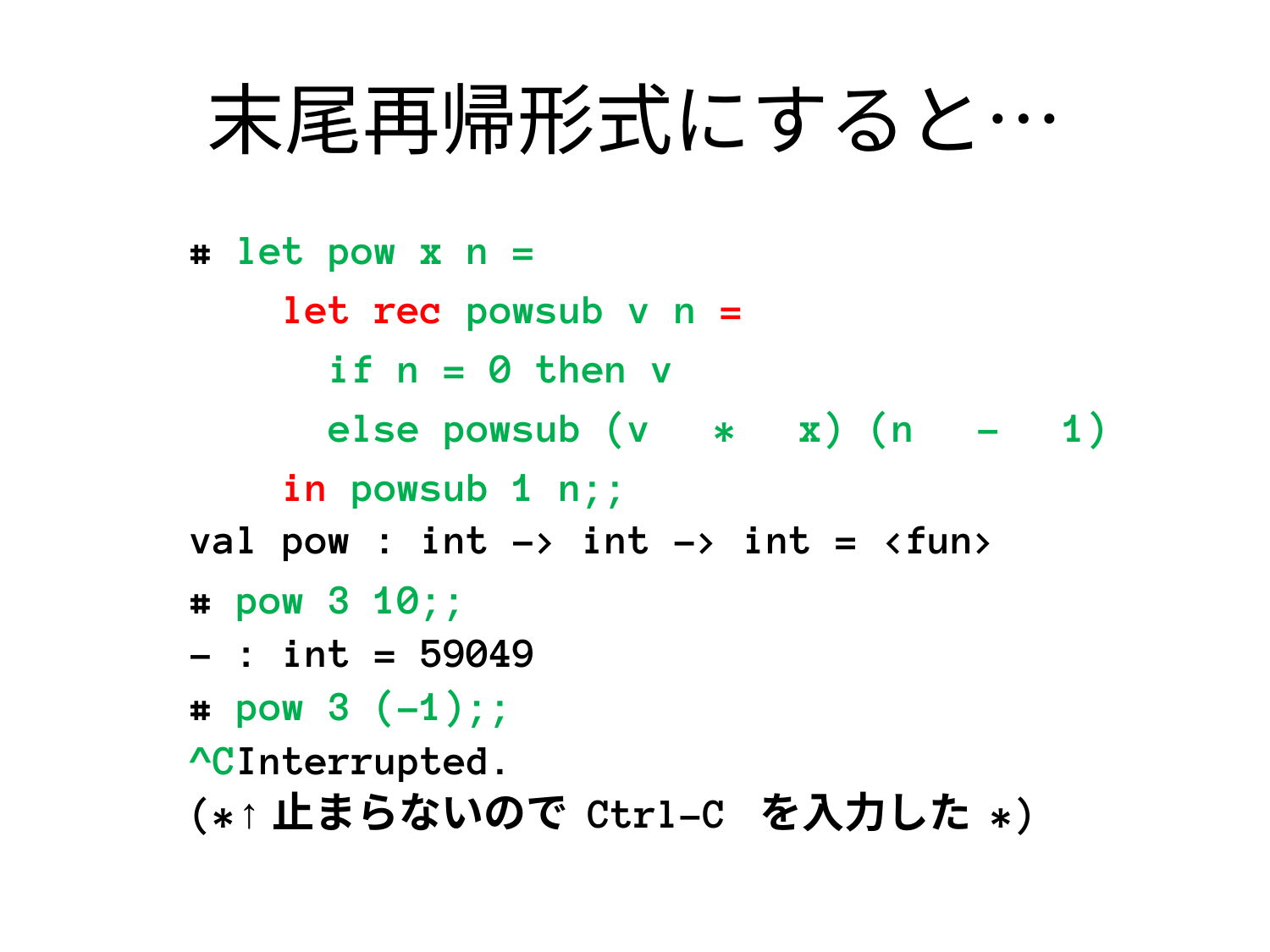

# 末尾再帰形式にすると…
# let pow x n =
    let rec powsub v n =
      if n = 0 then v
      else powsub (v　*　x) (n　-　1)‏
    in powsub 1 n;;
val pow : int -> int -> int = <fun>
# pow 3 10;;
- : int = 59049
# pow 3 (-1);;
^CInterrupted.
(*↑止まらないので Ctrl-C を入力した *)